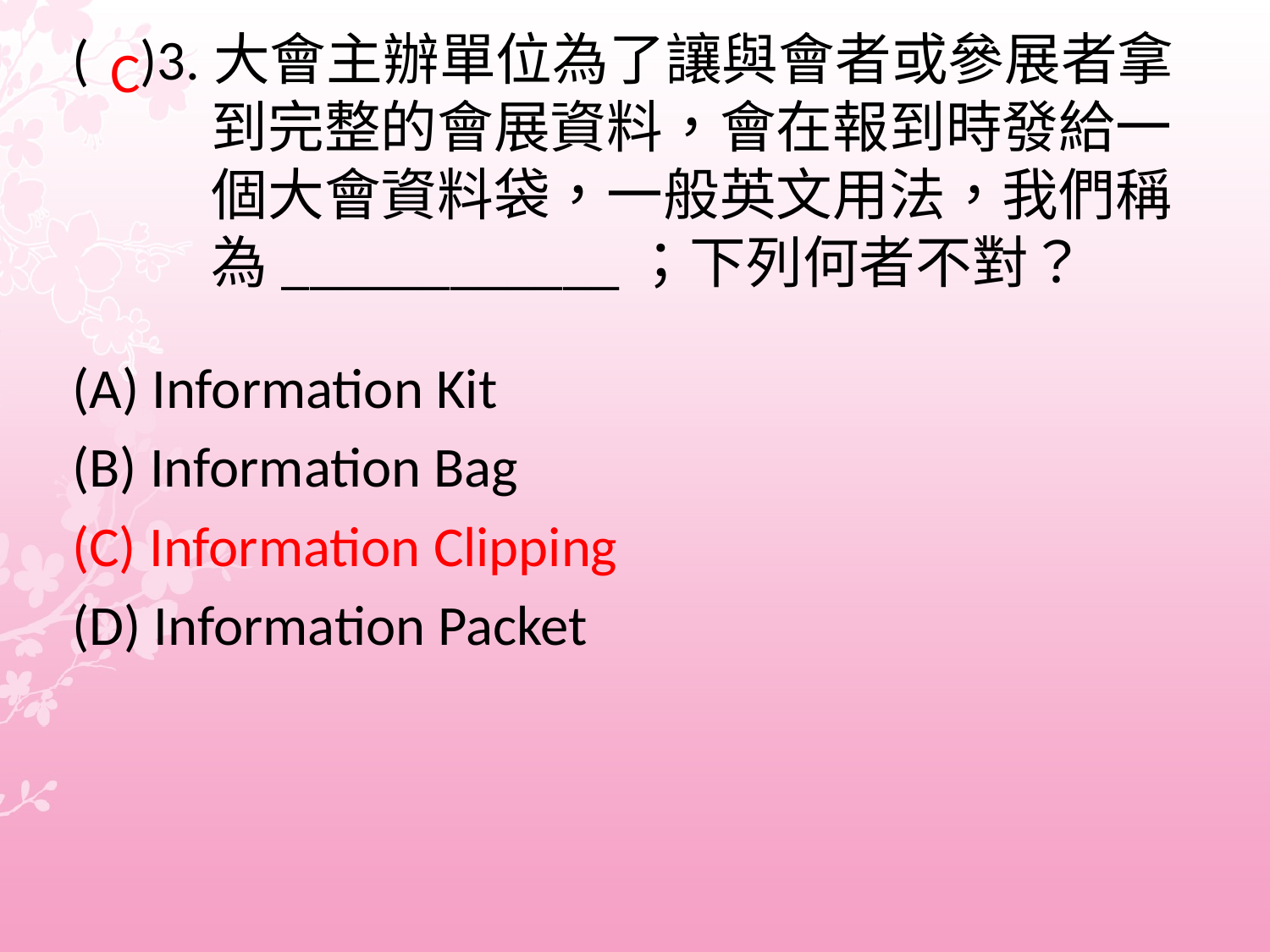

C

(A) Information Kit
(B) Information Bag
(C) Information Clipping
(D) Information Packet
# (    )3.大會主辦單位為了讓與會者或參展者拿 到完整的會展資料，會在報到時發給一 個大會資料袋，一般英文用法，我們稱 為____________；下列何者不對？